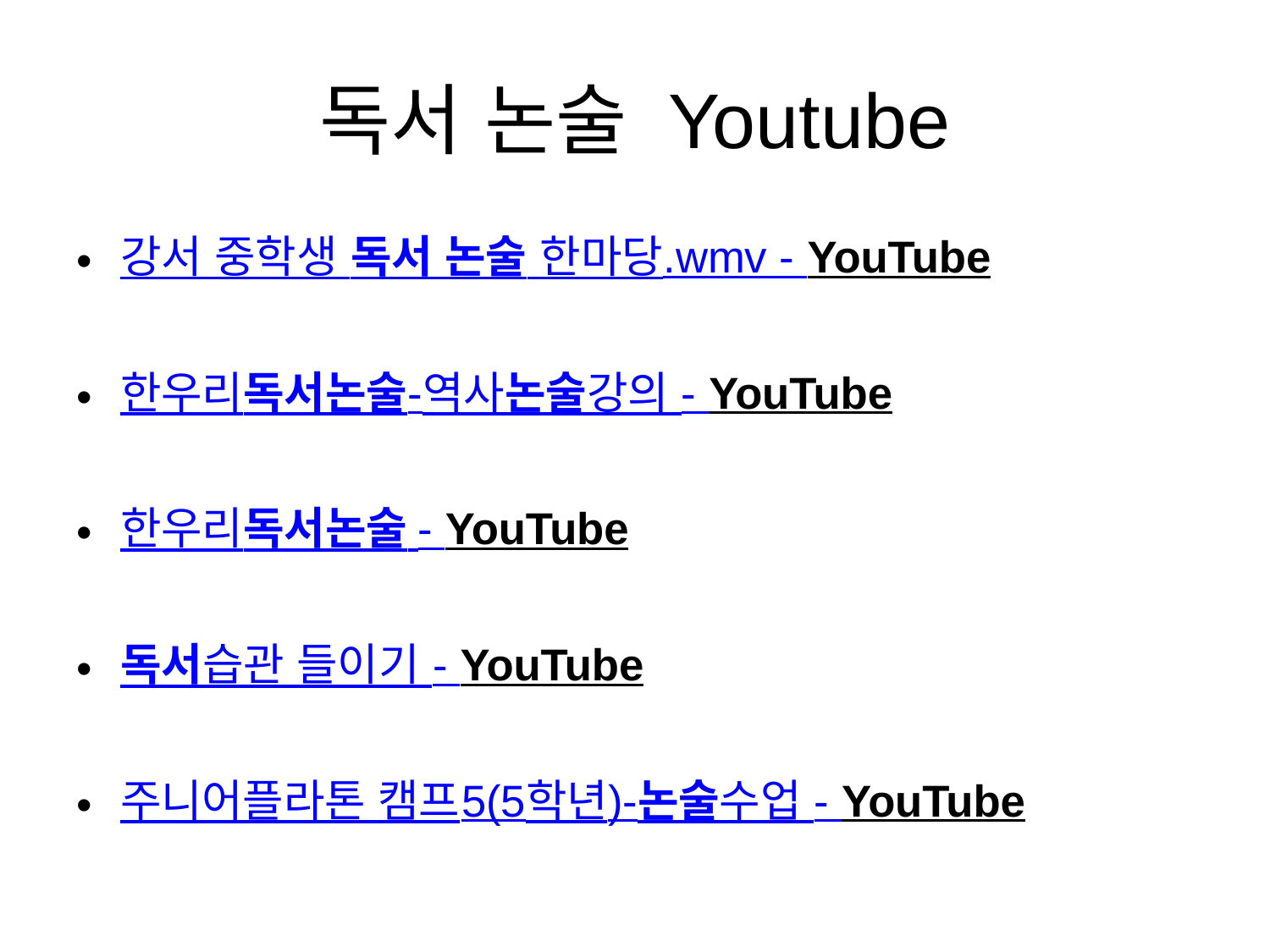

# 독서 논술 Youtube
강서 중학생 독서 논술 한마당.wmv - YouTube

한우리독서논술-역사논술강의 - YouTube

한우리독서논술 - YouTube

독서습관 들이기 - YouTube

주니어플라톤 캠프5(5학년)-논술수업 - YouTube